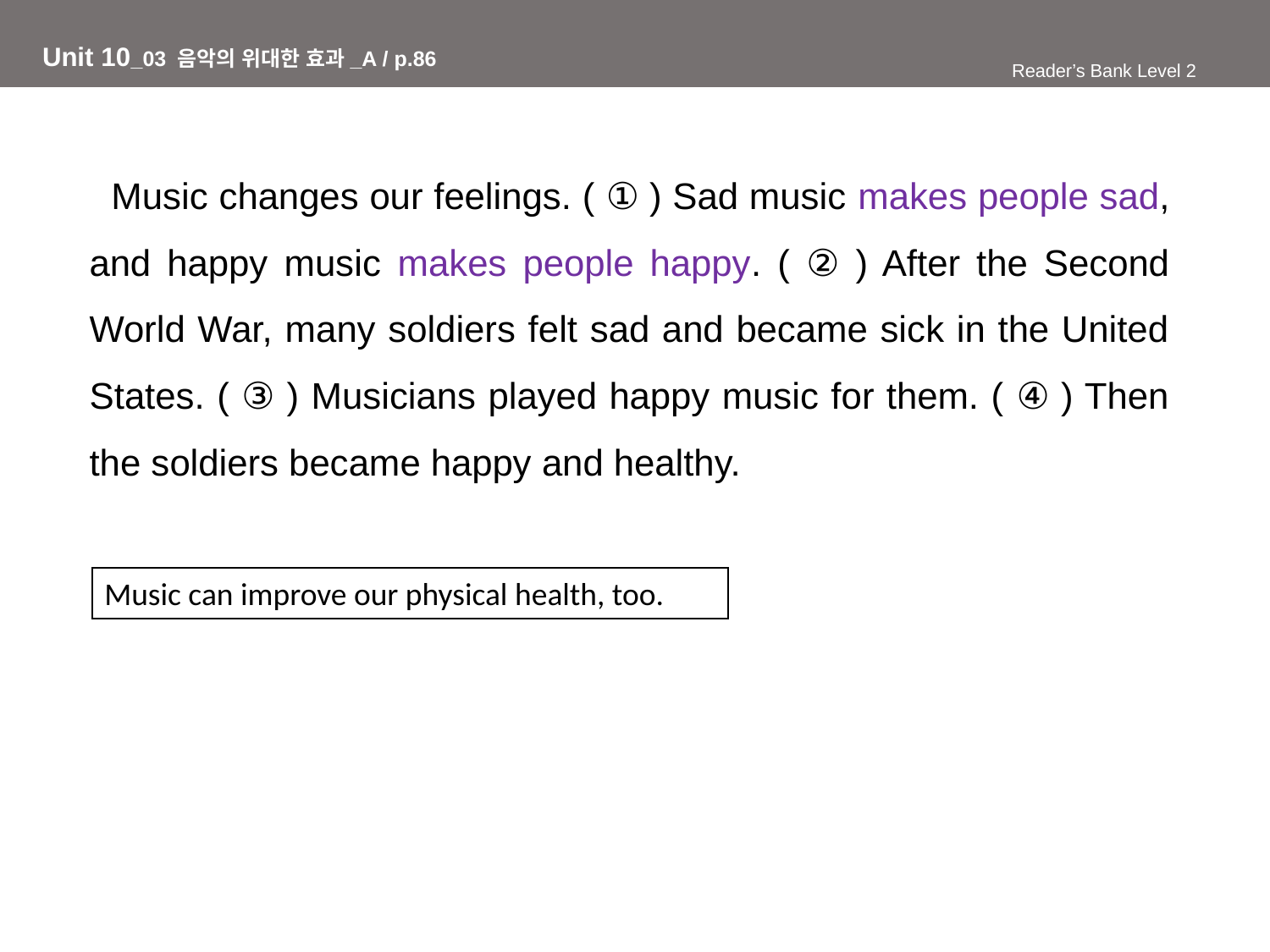

# Unit 10_03 음악의 위대한 효과_A / p.86
Reader’s Bank Level 2

  Music changes our feelings. ( ① ) Sad music makes people sad, and happy music makes people happy. ( ② ) After the Second World War, many soldiers felt sad and became sick in the United States. ( ③ ) Musicians played happy music for them. ( ④ ) Then the soldiers became happy and healthy.

Music can improve our physical health, too.